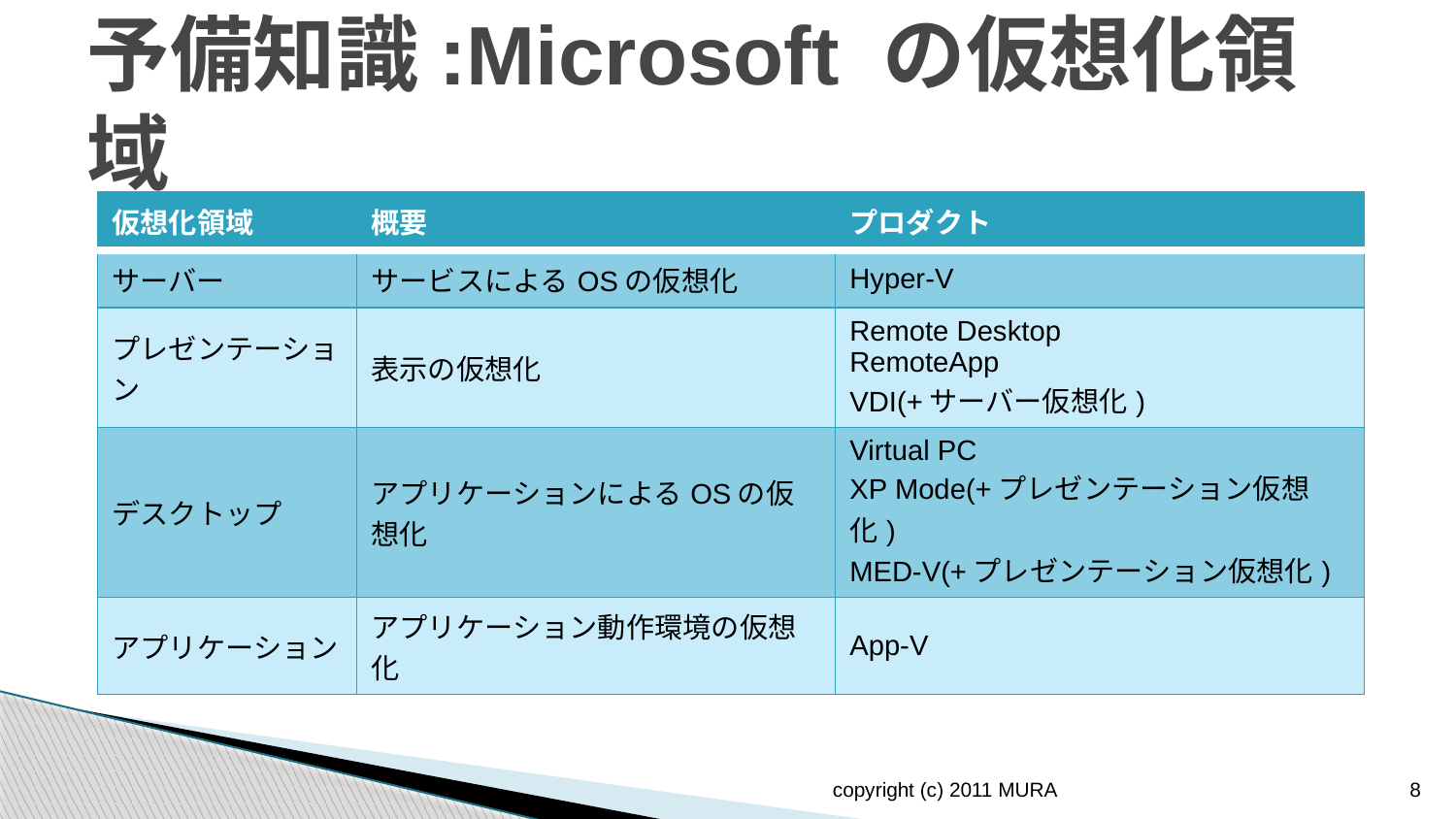

# 予備知識:Microsoft の仮想化領域
| 仮想化領域 | 概要 | プロダクト |
| --- | --- | --- |
| サーバー | サービスによるOSの仮想化 | Hyper-V |
| プレゼンテーション | 表示の仮想化 | Remote Desktop RemoteApp VDI(+サーバー仮想化) |
| デスクトップ | アプリケーションによるOSの仮想化 | Virtual PC XP Mode(+プレゼンテーション仮想化) MED-V(+プレゼンテーション仮想化) |
| アプリケーション | アプリケーション動作環境の仮想化 | App-V |
copyright (c) 2011 MURA
8